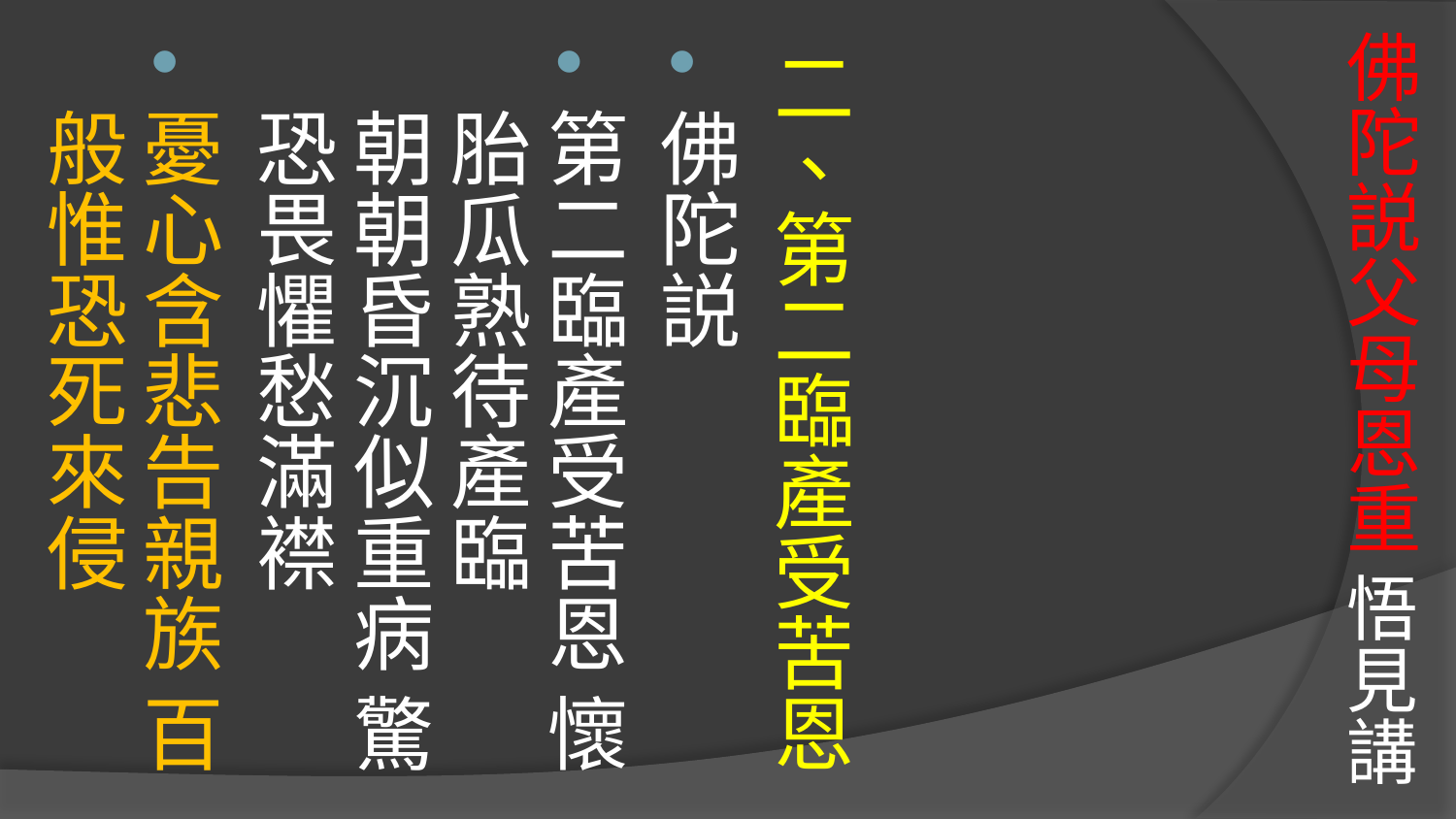

# 佛陀説父母恩重 悟見講
二、第二臨產受苦恩
佛陀説
第二臨產受苦恩 懷胎瓜熟待產臨
朝朝昏沉似重病 驚恐畏懼愁滿襟
憂心含悲告親族 百般惟恐死來侵